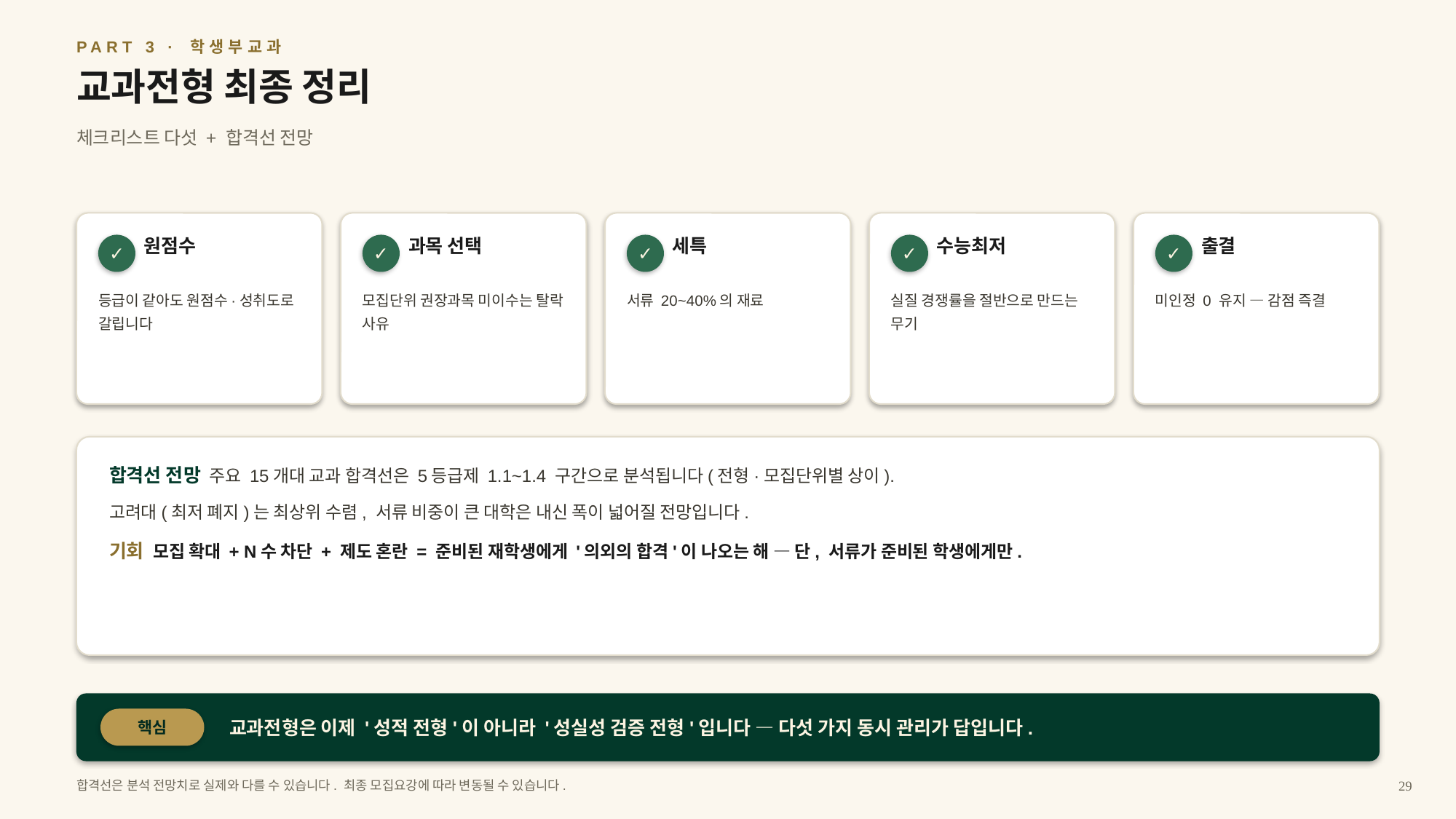

PART 3 · 학생부교과
교과전형 최종 정리
체크리스트 다섯 + 합격선 전망

원점수
과목 선택
세특
수능최저
출결
✓
✓
✓
✓
✓
등급이 같아도 원점수·성취도로 갈립니다
모집단위 권장과목 미이수는 탈락 사유
서류 20~40%의 재료
실질 경쟁률을 절반으로 만드는 무기
미인정 0 유지 — 감점 즉결

합격선 전망  주요 15개대 교과 합격선은 5등급제 1.1~1.4 구간으로 분석됩니다(전형·모집단위별 상이).
고려대(최저 폐지)는 최상위 수렴, 서류 비중이 큰 대학은 내신 폭이 넓어질 전망입니다.
기회  모집 확대 + N수 차단 + 제도 혼란 = 준비된 재학생에게 '의외의 합격'이 나오는 해 — 단, 서류가 준비된 학생에게만.

교과전형은 이제 '성적 전형'이 아니라 '성실성 검증 전형'입니다 — 다섯 가지 동시 관리가 답입니다.
핵심
합격선은 분석 전망치로 실제와 다를 수 있습니다. 최종 모집요강에 따라 변동될 수 있습니다.
29